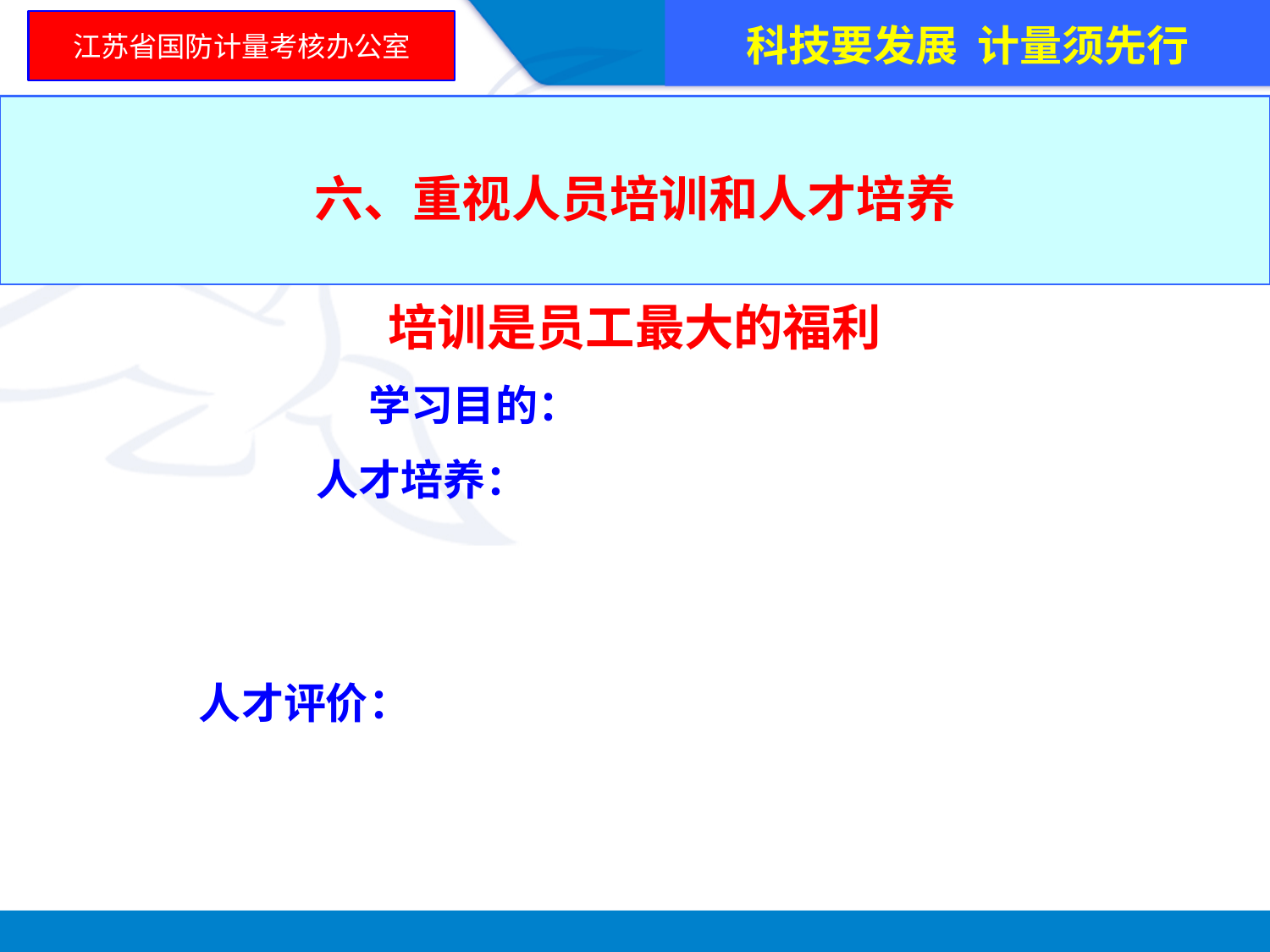

科技要发展  计量须先行
江苏省国防计量考核办公室
六、重视人员培训和人才培养

培训是员工最大的福利
     学习目的：提升工作能力、工作质量和工作效率
    人才培养： 不当蜡烛（有限燃烧，短暂发光发热）
                         应当油灯（不断加油，持续创造贡献）
                         给机会、压担子、出成果，领军人才
    人才评价：肯干、能干、敢负责。（态度、能力、责任）